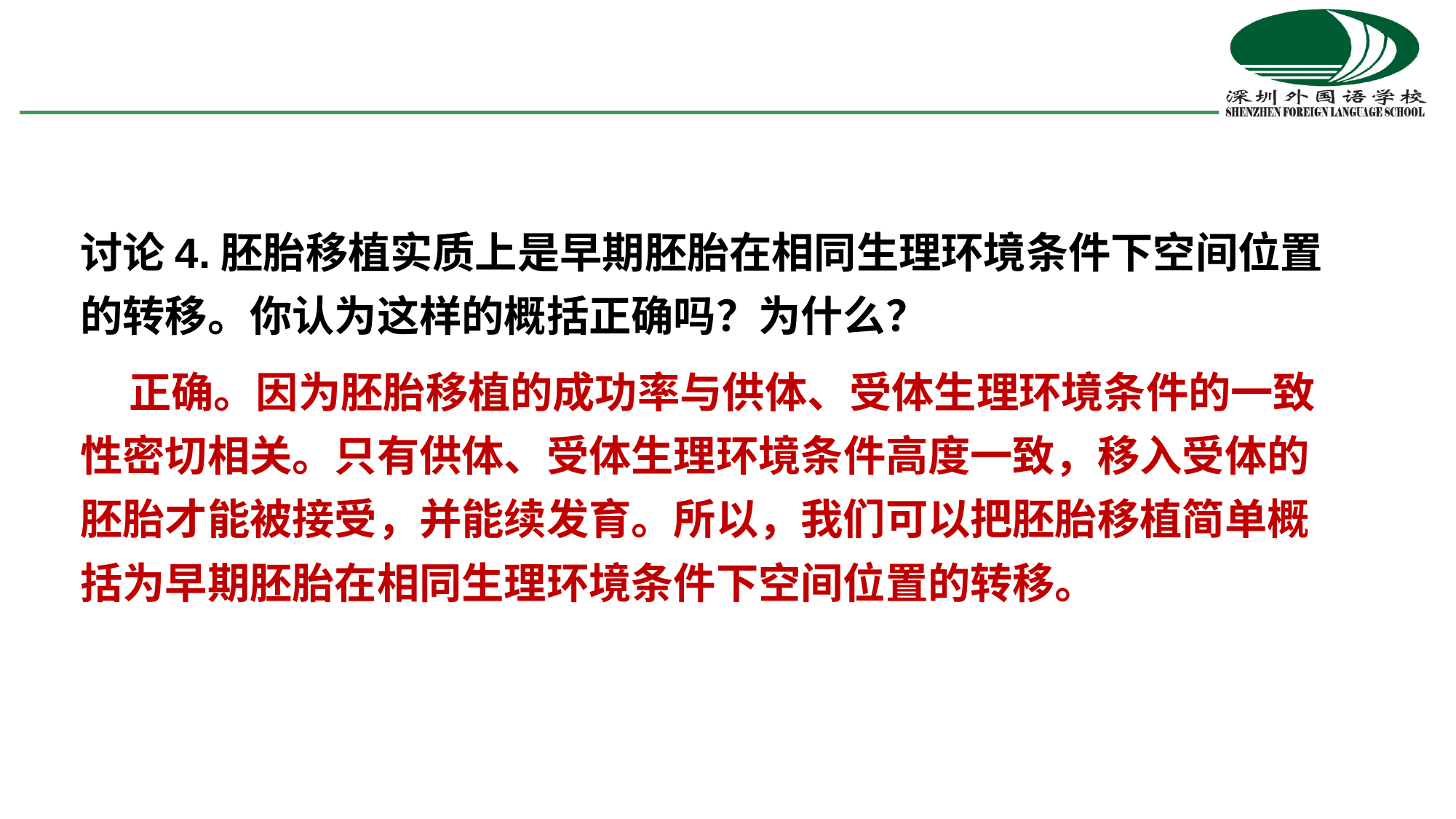

讨论4.胚胎移植实质上是早期胚胎在相同生理环境条件下空间位置的转移。你认为这样的概括正确吗？为什么？
    正确。因为胚胎移植的成功率与供体、受体生理环境条件的一致性密切相关。只有供体、受体生理环境条件高度一致，移入受体的胚胎才能被接受，并能续发育。所以，我们可以把胚胎移植简单概括为早期胚胎在相同生理环境条件下空间位置的转移。